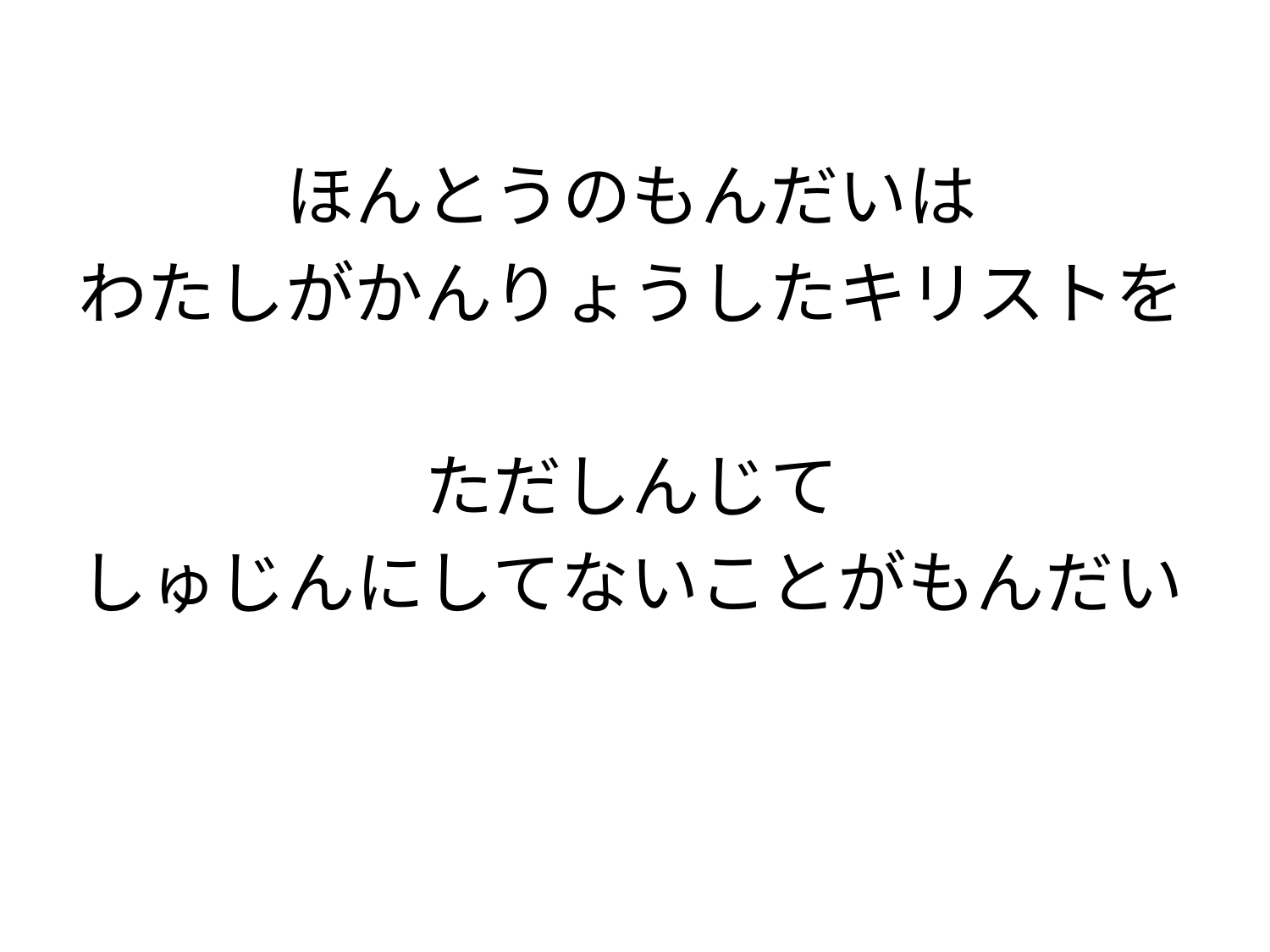

#
ほんとうのもんだいは
わたしがかんりょうしたキリストを

ただしんじて
しゅじんにしてないことがもんだい